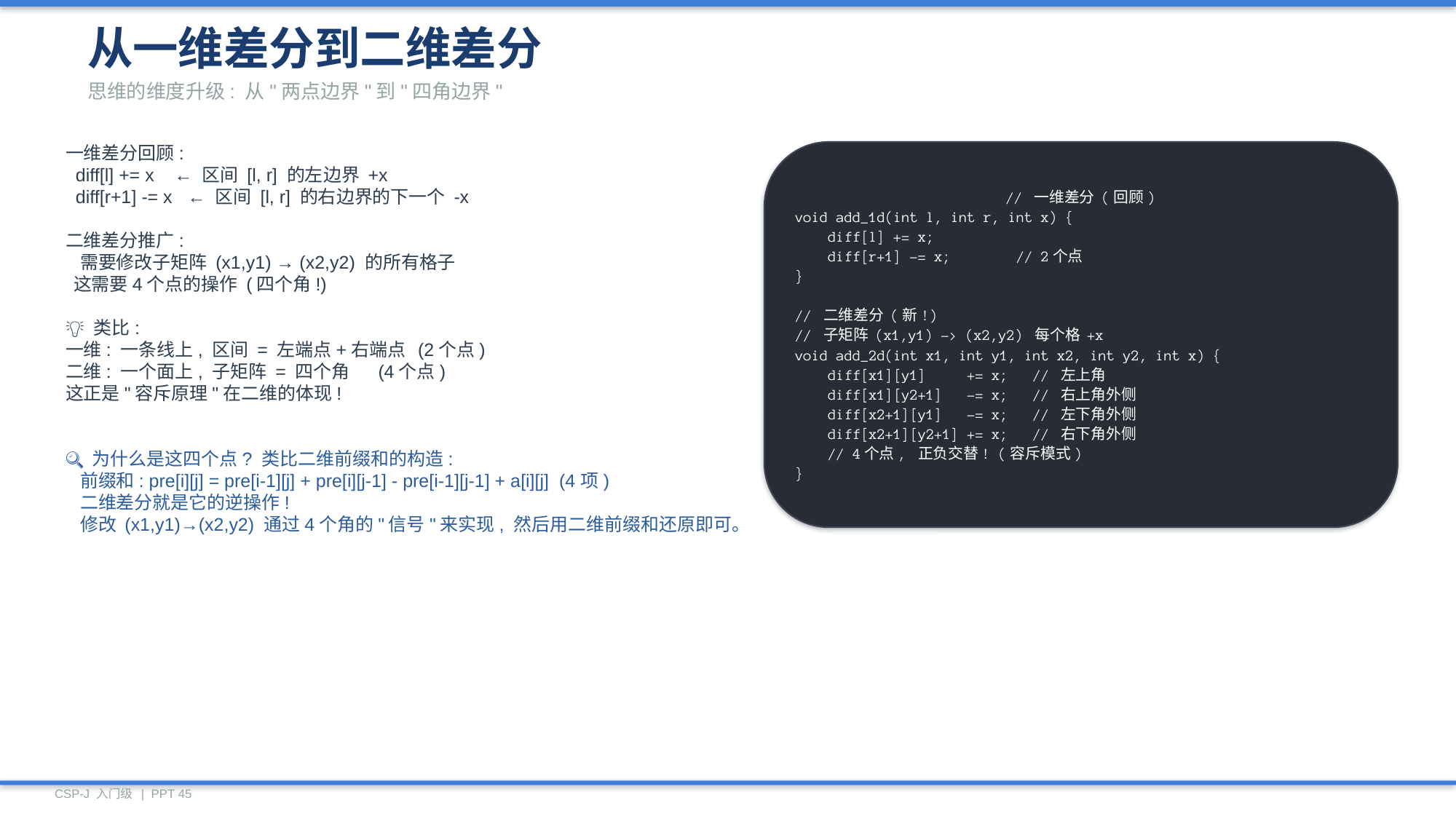

从一维差分到二维差分
思维的维度升级: 从"两点边界"到"四角边界"
一维差分回顾:
  diff[l] += x    ← 区间 [l, r] 的左边界 +x
  diff[r+1] -= x   ← 区间 [l, r] 的右边界的下一个 -x
二维差分推广:
  需要修改子矩阵 (x1,y1) → (x2,y2) 的所有格子
  这需要4个点的操作 (四个角!)
💡 类比:
一维: 一条线上, 区间 = 左端点+右端点  (2个点)
二维: 一个面上, 子矩阵 = 四个角      (4个点)
这正是"容斥原理"在二维的体现!
// 一维差分 (回顾)
void add_1d(int l, int r, int x) {
    diff[l] += x;
    diff[r+1] -= x;        // 2个点
}

// 二维差分 (新!)
// 子矩阵 (x1,y1) -> (x2,y2) 每个格 +x
void add_2d(int x1, int y1, int x2, int y2, int x) {
    diff[x1][y1]     += x;   // 左上角
    diff[x1][y2+1]   -= x;   // 右上角外侧
    diff[x2+1][y1]   -= x;   // 左下角外侧
    diff[x2+1][y2+1] += x;   // 右下角外侧
    // 4个点, 正负交替! (容斥模式)
}
🔍 为什么是这四个点? 类比二维前缀和的构造:
  前缀和: pre[i][j] = pre[i-1][j] + pre[i][j-1] - pre[i-1][j-1] + a[i][j]  (4项)
  二维差分就是它的逆操作!
  修改 (x1,y1)→(x2,y2) 通过4个角的"信号"来实现, 然后用二维前缀和还原即可。

CSP-J 入门级  |  PPT 45